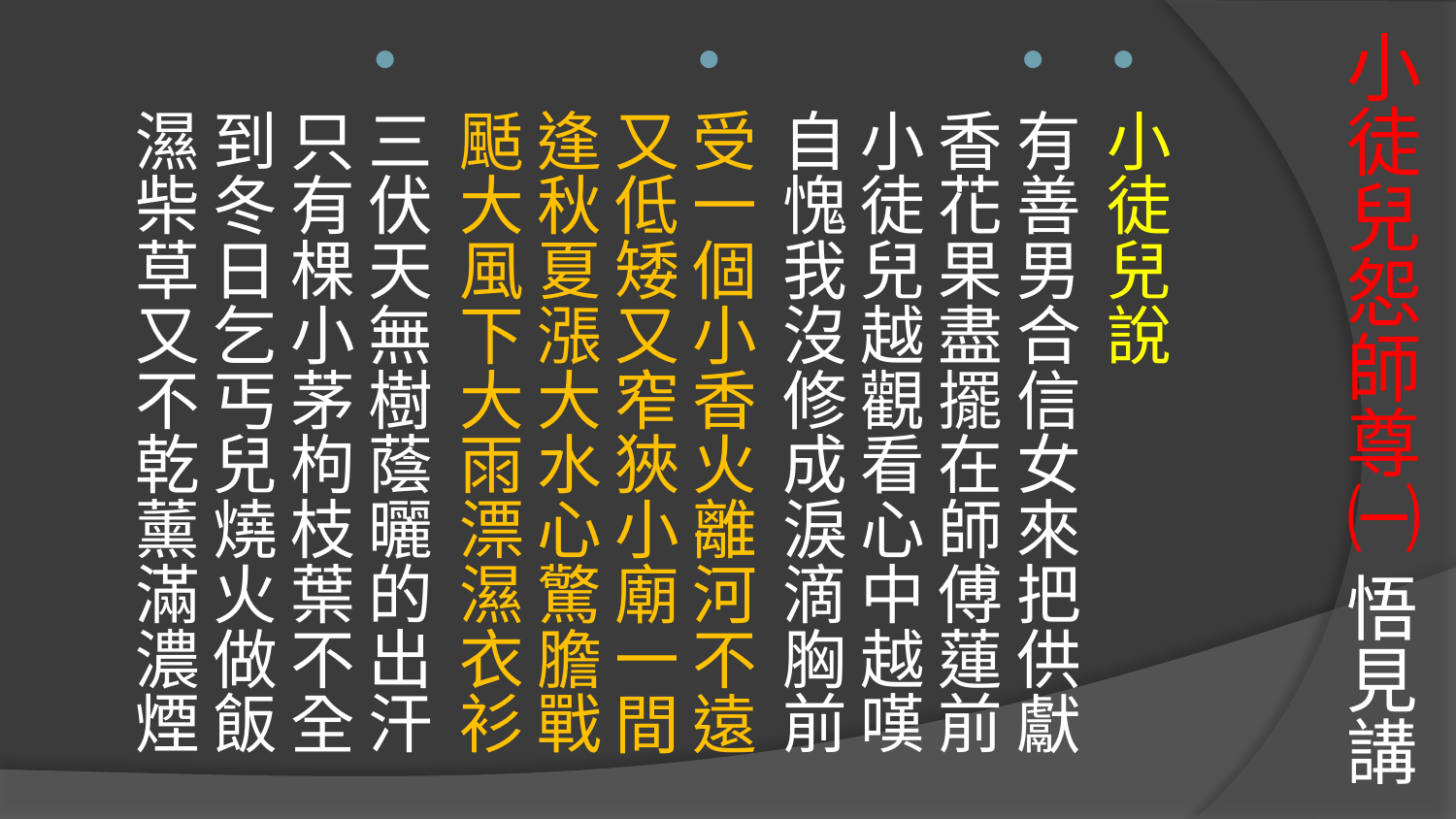

# 小徒兒怨師尊㈠ 悟見講
小徒兒說
有善男合信女來把供獻
香花果盡擺在師傅蓮前
小徒兒越觀看心中越嘆
自愧我沒修成淚滴胸前
受一個小香火離河不遠
又低矮又窄狹小廟一間
逢秋夏漲大水心驚膽戰
颳大風下大雨漂濕衣衫
三伏天無樹蔭曬的出汗
只有棵小茅枸枝葉不全
到冬日乞丐兒燒火做飯
濕柴草又不乾薰滿濃煙